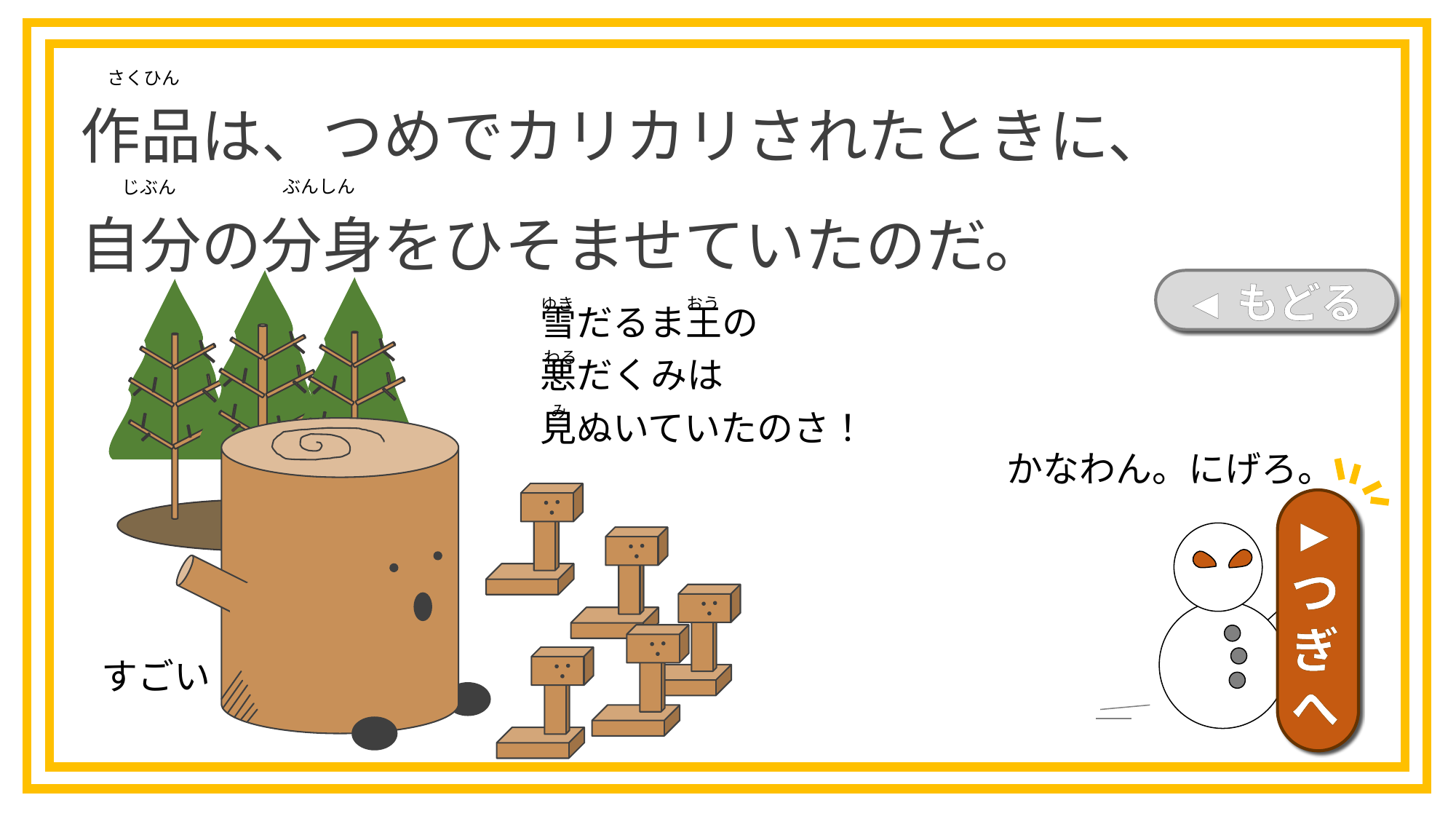

作品は、つめでカリカリされたときに、
自分の分身をひそませていたのだ。
さくひん
ぶんしん
じぶん

◄もどる

おう
ゆき
雪だるま王の
悪だくみは
見ぬいていたのさ！
わる
み

かなわん。にげろ。

►つぎへ

すごい